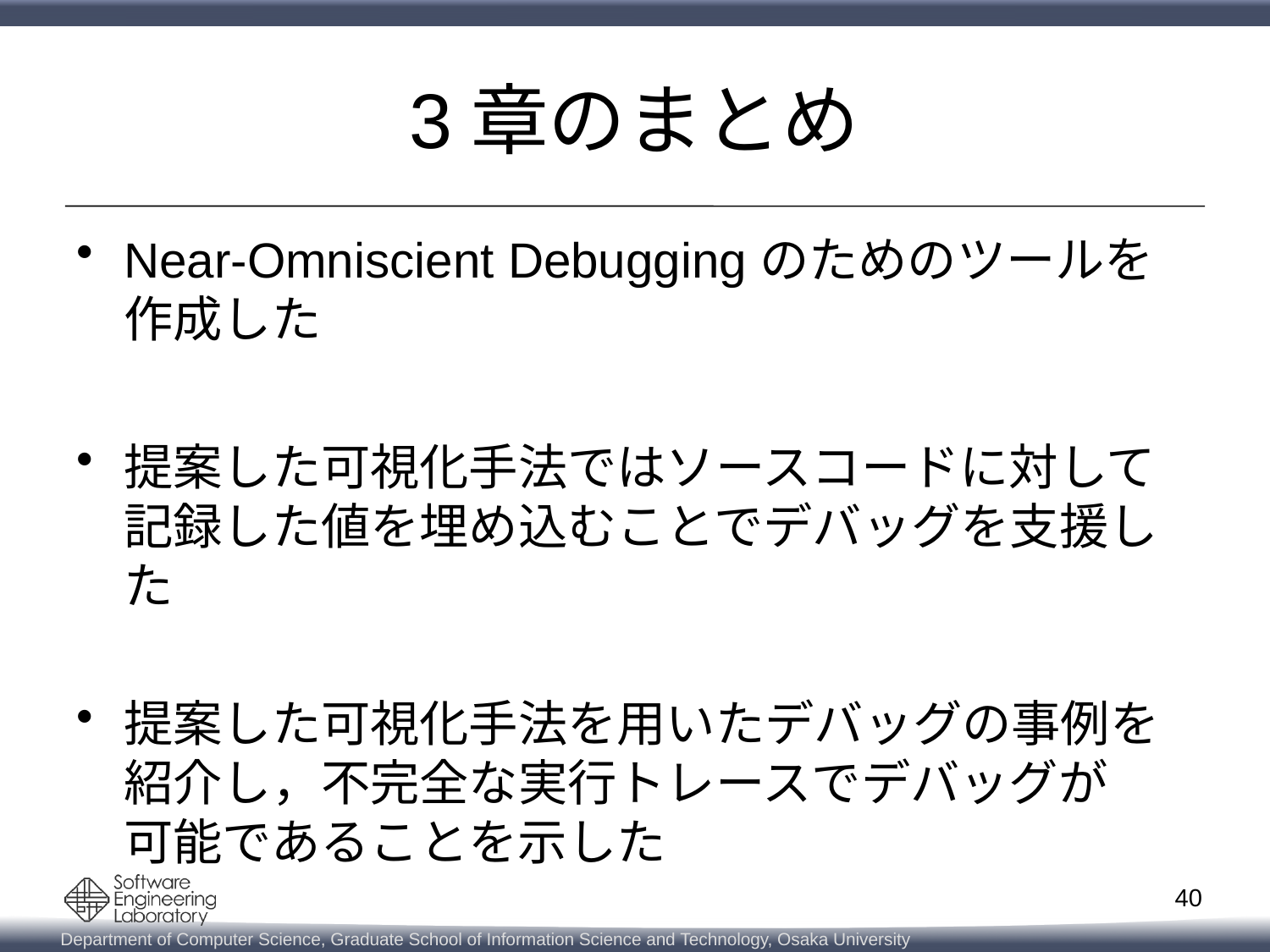

# 3章のまとめ
Near-Omniscient Debuggingのためのツールを
作成した

提案した可視化手法ではソースコードに対して
記録した値を埋め込むことでデバッグを支援した

提案した可視化手法を用いたデバッグの事例を
紹介し，不完全な実行トレースでデバッグが
可能であることを示した
40